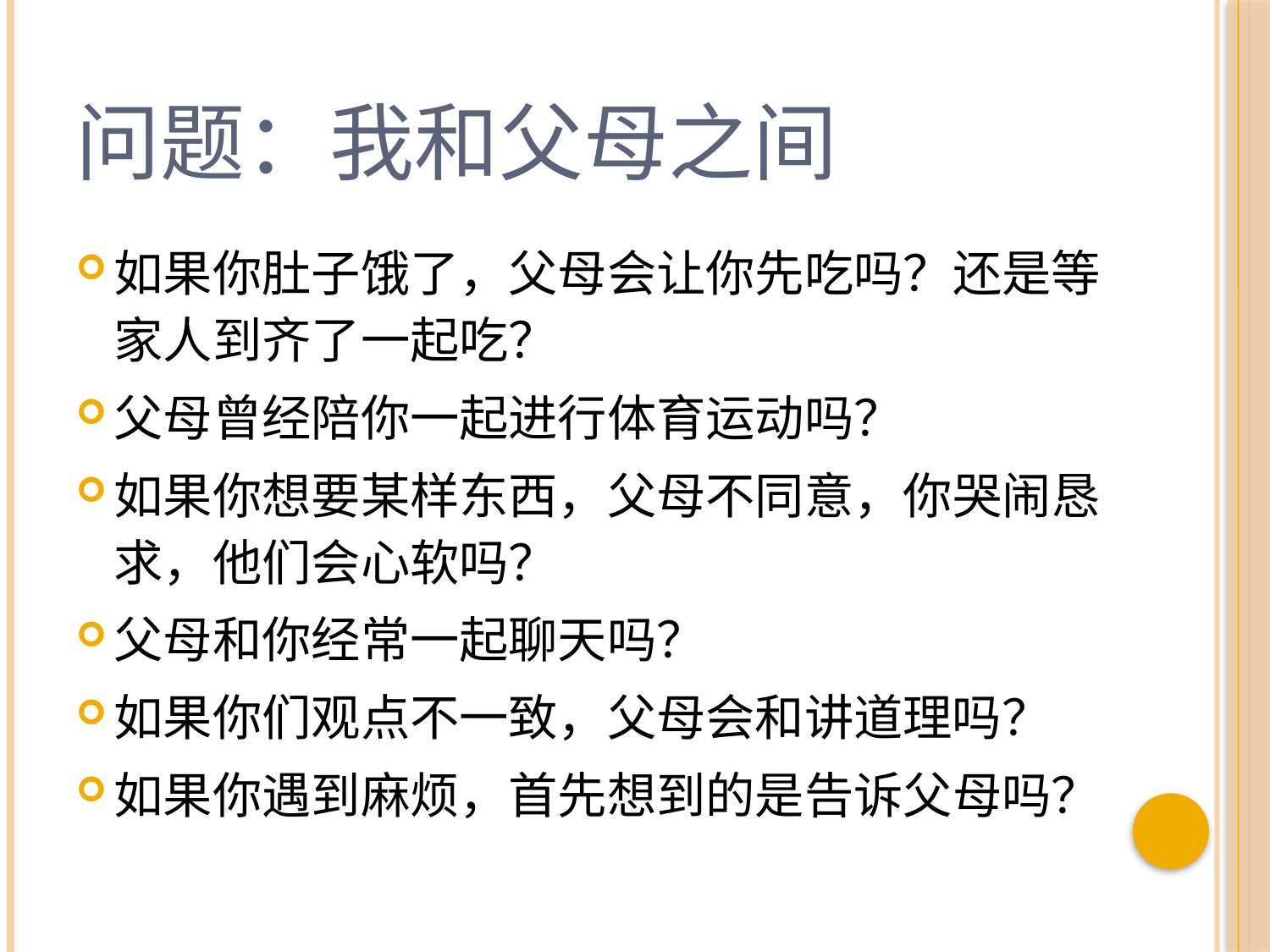

# 问题：我和父母之间
如果你肚子饿了，父母会让你先吃吗？还是等家人到齐了一起吃？
父母曾经陪你一起进行体育运动吗？
如果你想要某样东西，父母不同意，你哭闹恳求，他们会心软吗？
父母和你经常一起聊天吗？
如果你们观点不一致，父母会和讲道理吗？
如果你遇到麻烦，首先想到的是告诉父母吗？